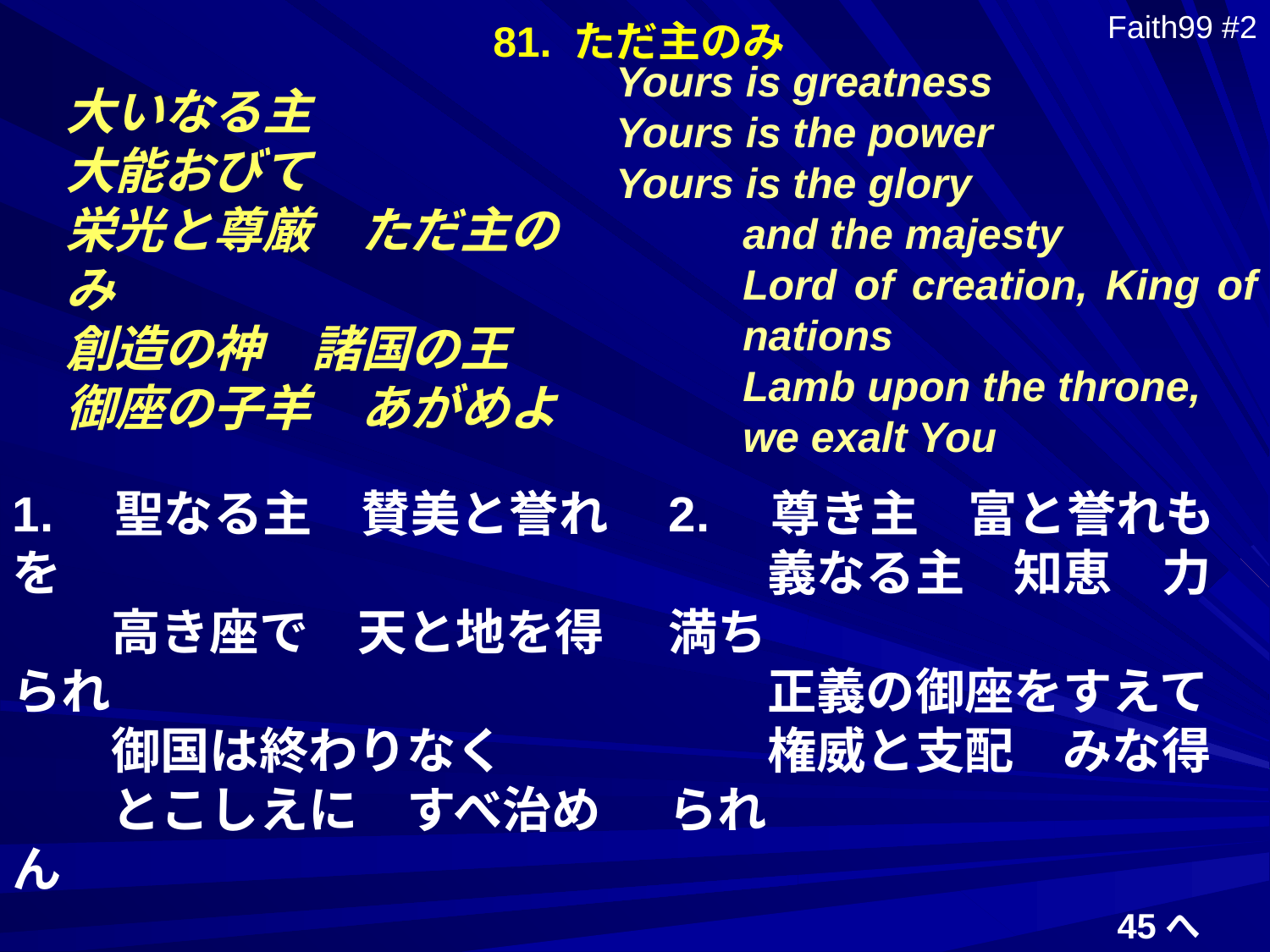

81. ただ主のみ
Faith99 #2
Yours is greatness
Yours is the power
Yours is the glory
and the majesty
Lord of creation, King of nations
Lamb upon the throne,
we exalt You
大いなる主
大能おびて
栄光と尊厳　ただ主のみ
創造の神　諸国の王
御座の子羊　あがめよ
1.　聖なる主　賛美と誉れを
　　高き座で　天と地を得られ
　　御国は終わりなく
　　とこしえに　すべ治めん

2.　尊き主　富と誉れも
　　義なる主　知恵　力満ち
　　正義の御座をすえて
　　権威と支配　みな得られ

45へ